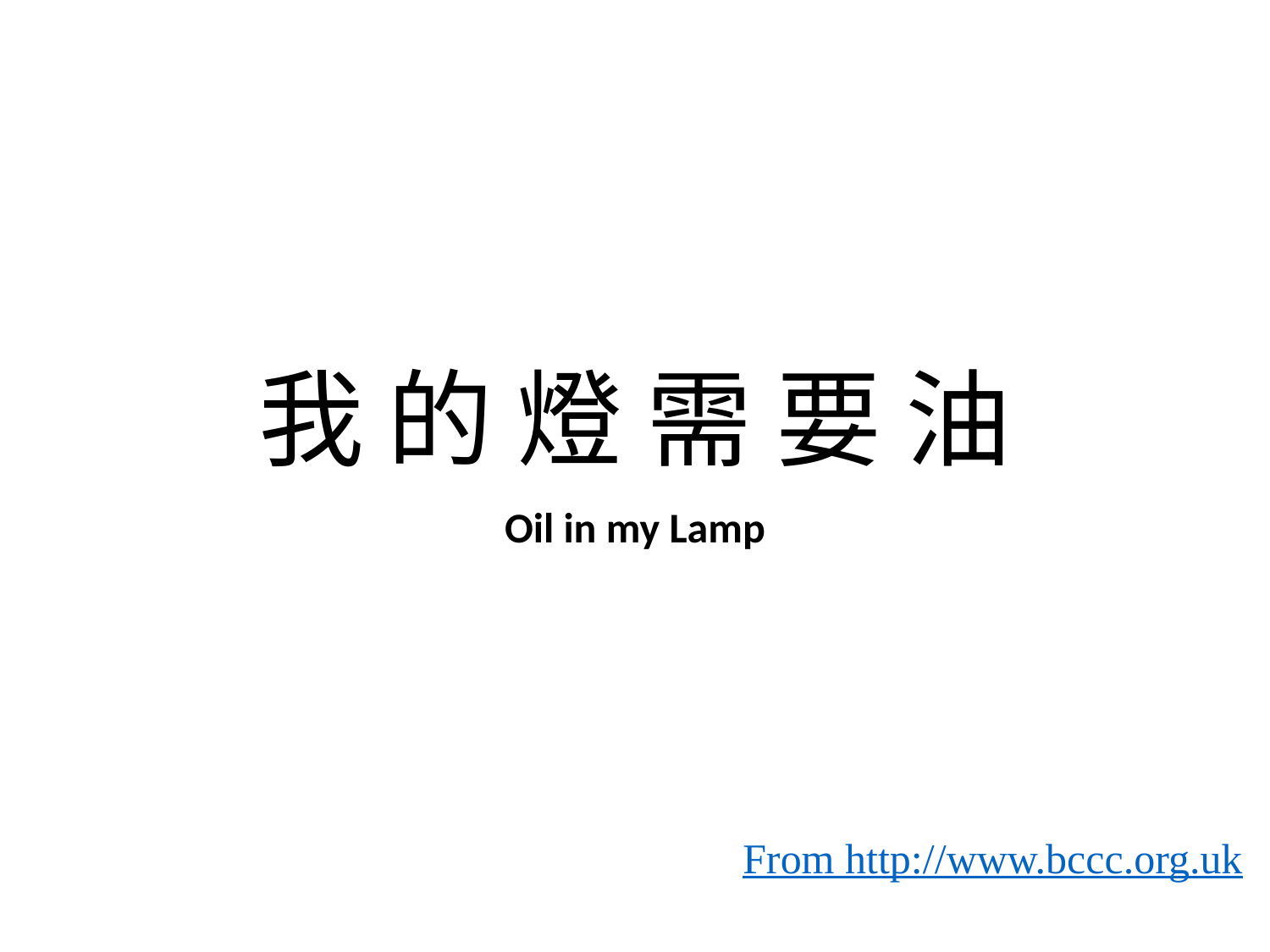

# 我 的 燈 需 要 油
Oil in my Lamp
From http://www.bccc.org.uk